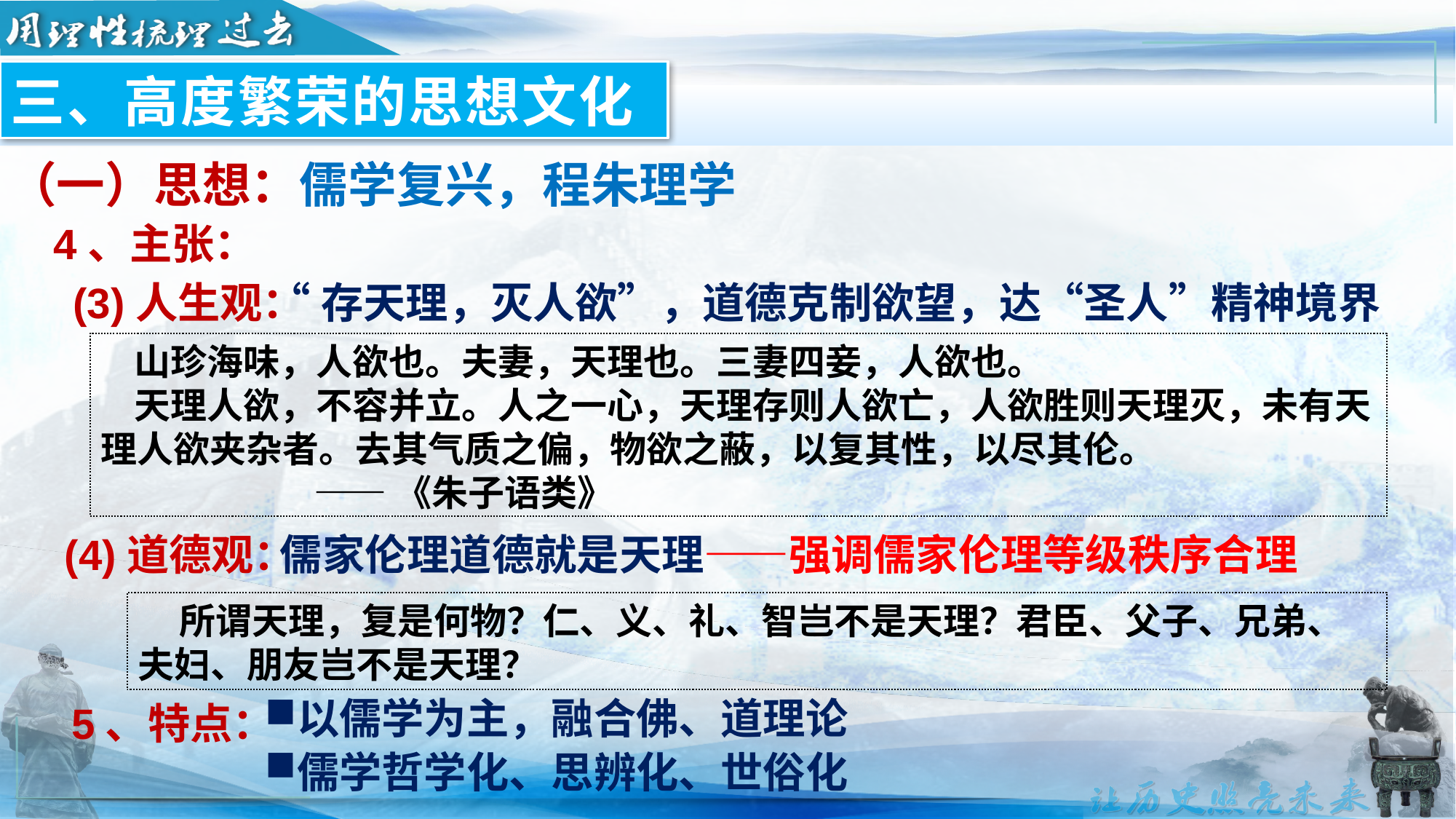

三、高度繁荣的思想文化
（一）思想：儒学复兴，程朱理学
4、主张：
“存天理，灭人欲”，道德克制欲望，达“圣人”精神境界
(3)人生观：
   山珍海味，人欲也。夫妻，天理也。三妻四妾，人欲也。
   天理人欲，不容并立。人之一心，天理存则人欲亡，人欲胜则天理灭，未有天理人欲夹杂者。去其气质之偏，物欲之蔽，以复其性，以尽其伦。
                          ——《朱子语类》
儒家伦理道德就是天理——强调儒家伦理等级秩序合理
(4)道德观：
    所谓天理，复是何物？仁、义、礼、智岂不是天理？君臣、父子、兄弟、夫妇、朋友岂不是天理？
以儒学为主，融合佛、道理论
儒学哲学化、思辨化、世俗化
5、特点：